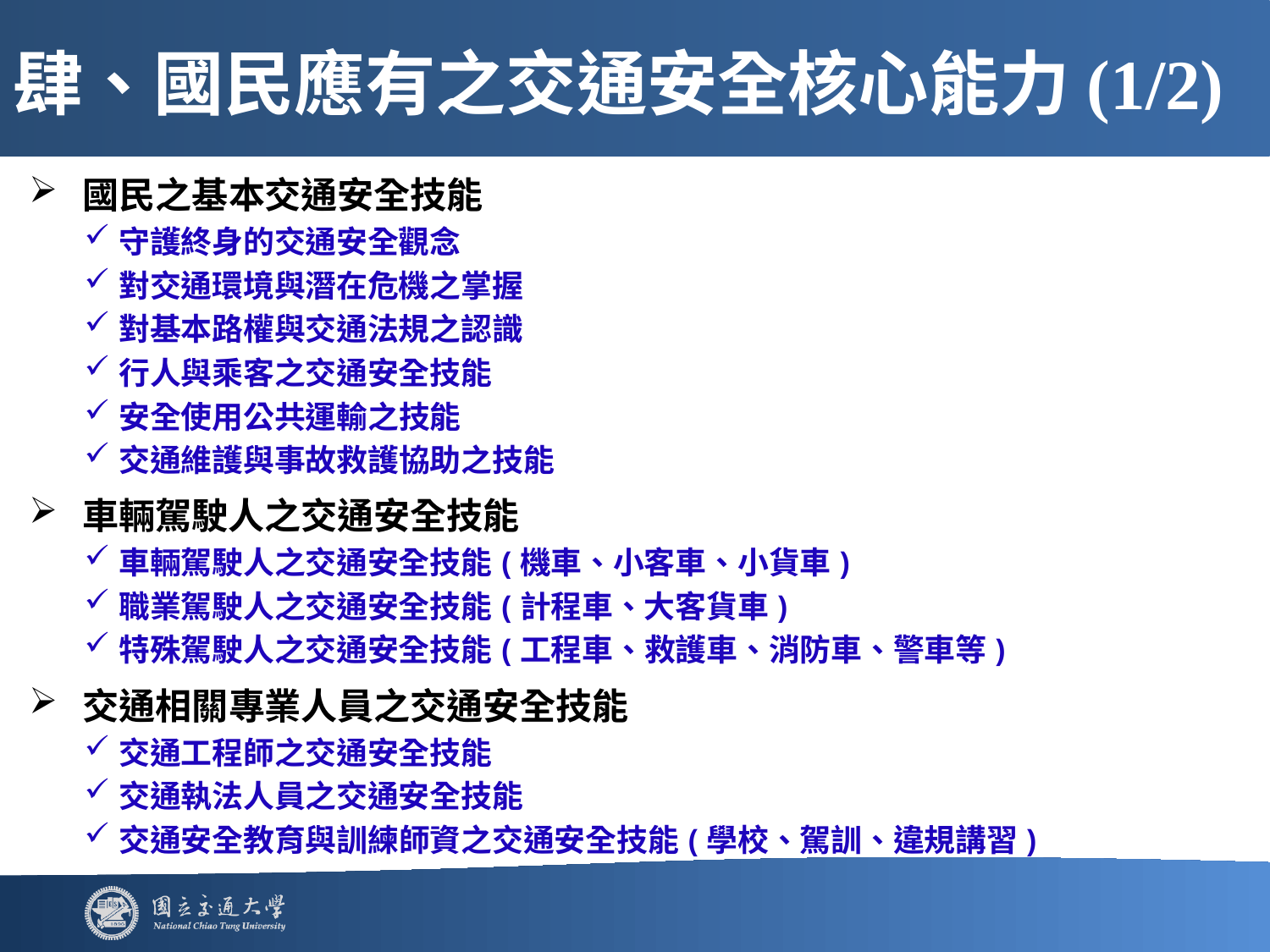

# 肆、國民應有之交通安全核心能力(1/2)
國民之基本交通安全技能
守護終身的交通安全觀念
對交通環境與潛在危機之掌握
對基本路權與交通法規之認識
行人與乘客之交通安全技能
安全使用公共運輸之技能
交通維護與事故救護協助之技能
車輛駕駛人之交通安全技能
車輛駕駛人之交通安全技能(機車、小客車、小貨車)
職業駕駛人之交通安全技能(計程車、大客貨車)
特殊駕駛人之交通安全技能(工程車、救護車、消防車、警車等)
交通相關專業人員之交通安全技能
交通工程師之交通安全技能
交通執法人員之交通安全技能
交通安全教育與訓練師資之交通安全技能(學校、駕訓、違規講習)